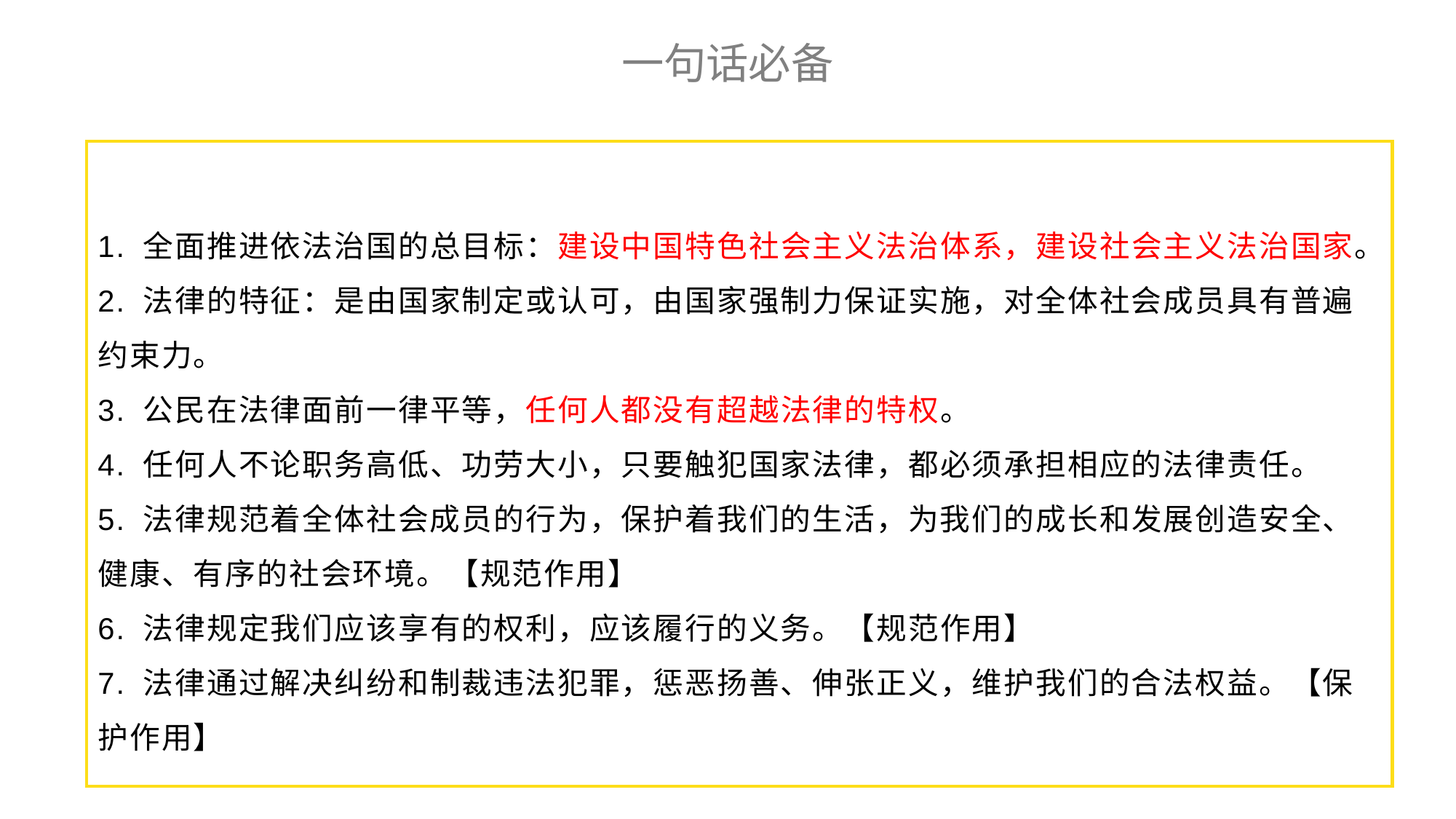

一句话必备

1. 全面推进依法治国的总目标：建设中国特色社会主义法治体系，建设社会主义法治国家。
2. 法律的特征：是由国家制定或认可，由国家强制力保证实施，对全体社会成员具有普遍约束力。
3. 公民在法律面前一律平等，任何人都没有超越法律的特权。
4. 任何人不论职务高低、功劳大小，只要触犯国家法律，都必须承担相应的法律责任。
5. 法律规范着全体社会成员的行为，保护着我们的生活，为我们的成长和发展创造安全、健康、有序的社会环境。【规范作用】
6. 法律规定我们应该享有的权利，应该履行的义务。【规范作用】
7. 法律通过解决纠纷和制裁违法犯罪，惩恶扬善、伸张正义，维护我们的合法权益。【保护作用】